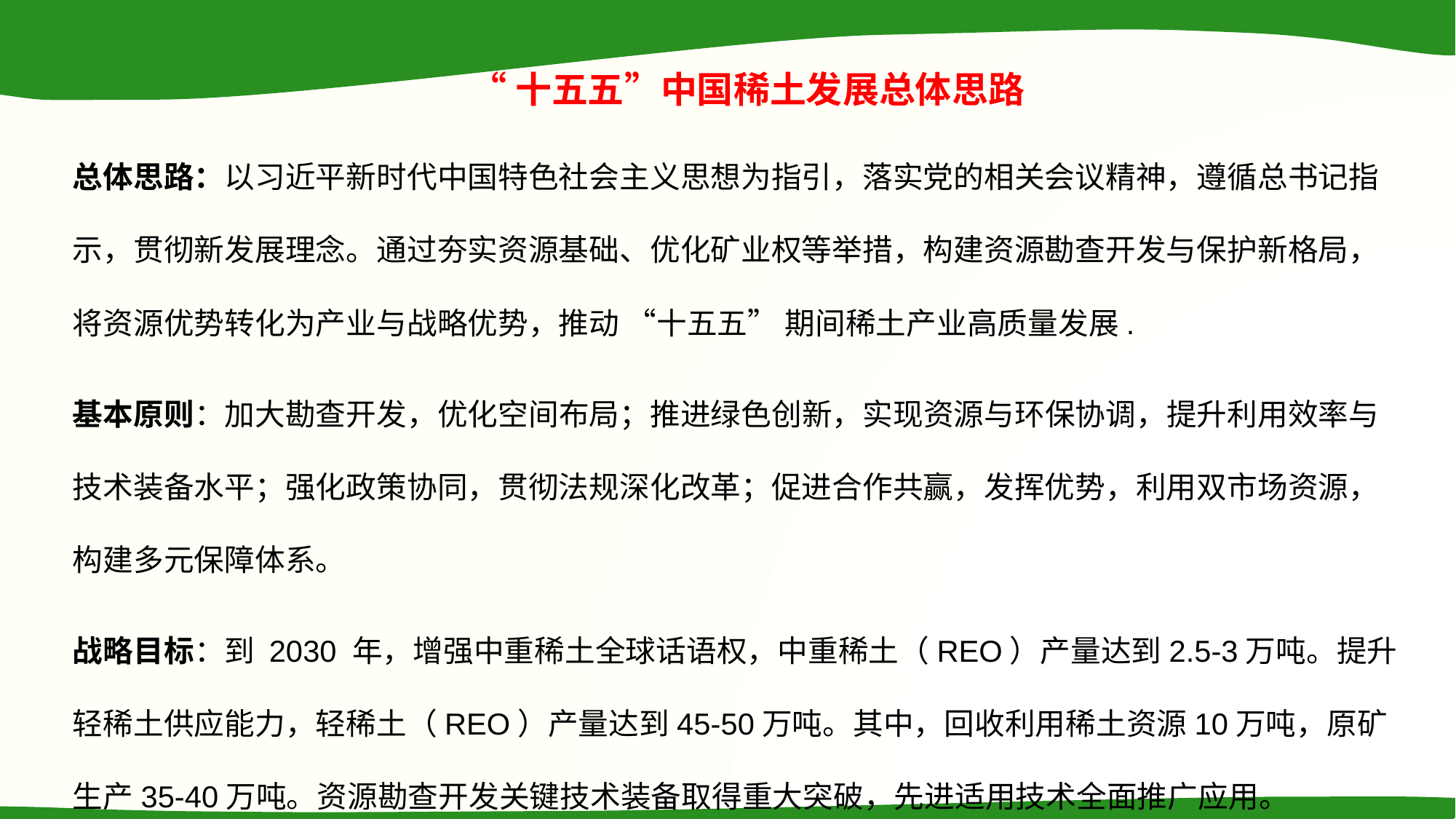

“十五五”中国稀土发展总体思路
总体思路：以习近平新时代中国特色社会主义思想为指引，落实党的相关会议精神，遵循总书记指示，贯彻新发展理念。通过夯实资源基础、优化矿业权等举措，构建资源勘查开发与保护新格局，将资源优势转化为产业与战略优势，推动 “十五五” 期间稀土产业高质量发展.
基本原则：加大勘查开发，优化空间布局；推进绿色创新，实现资源与环保协调，提升利用效率与技术装备水平；强化政策协同，贯彻法规深化改革；促进合作共赢，发挥优势，利用双市场资源，构建多元保障体系。​
战略目标：到 2030 年，增强中重稀土全球话语权，中重稀土（REO）产量达到2.5-3万吨。提升轻稀土供应能力，轻稀土（REO）产量达到45-50万吨。其中，回收利用稀土资源10万吨，原矿生产35-40万吨。资源勘查开发关键技术装备取得重大突破，先进适用技术全面推广应用。